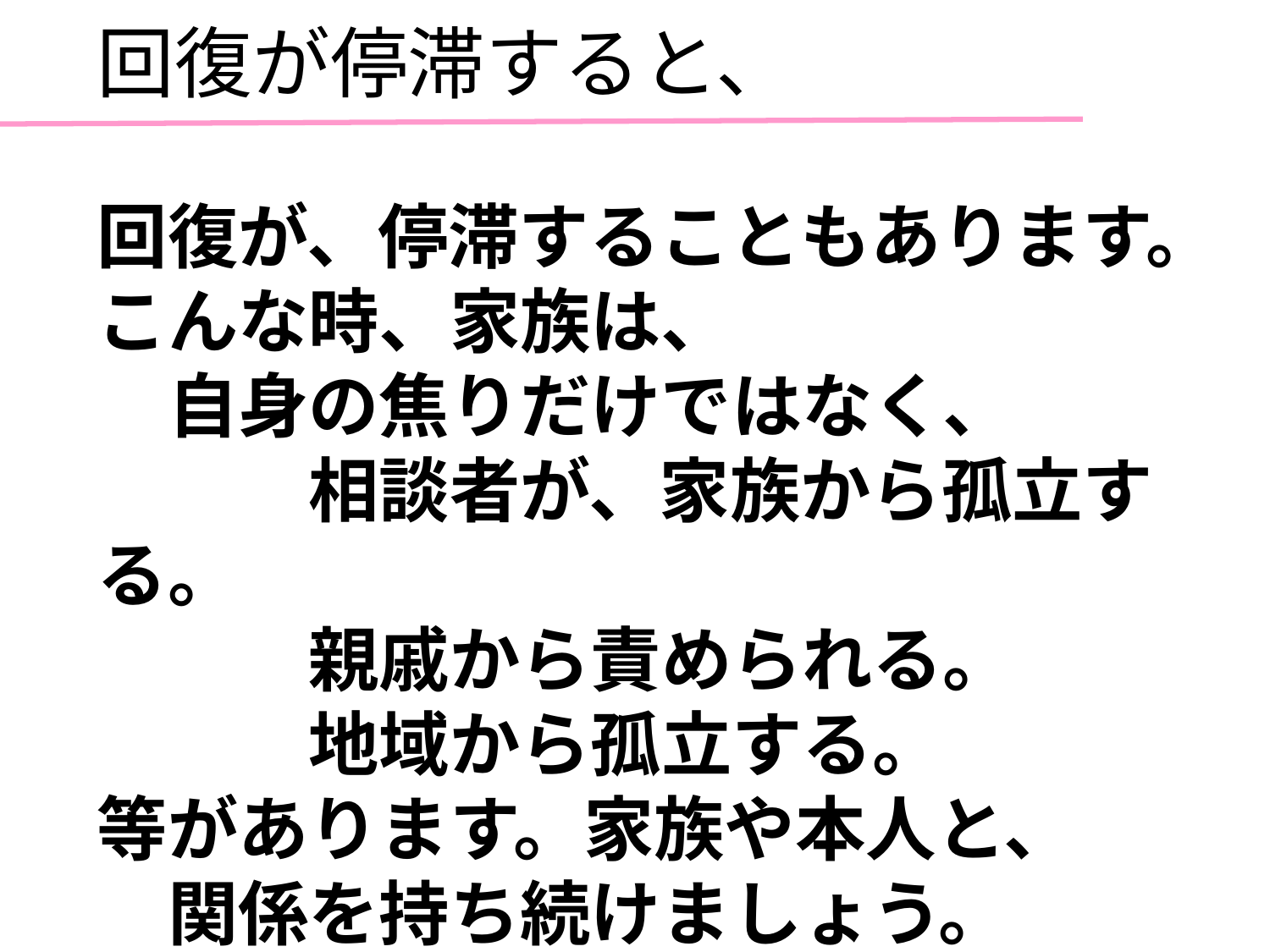

回復が停滞すると、
回復が、停滞することもあります。
こんな時、家族は、
　自身の焦りだけではなく、
　　　相談者が、家族から孤立する。
　　　親戚から責められる。
　　　地域から孤立する。
等があります。家族や本人と、
　関係を持ち続けましょう。